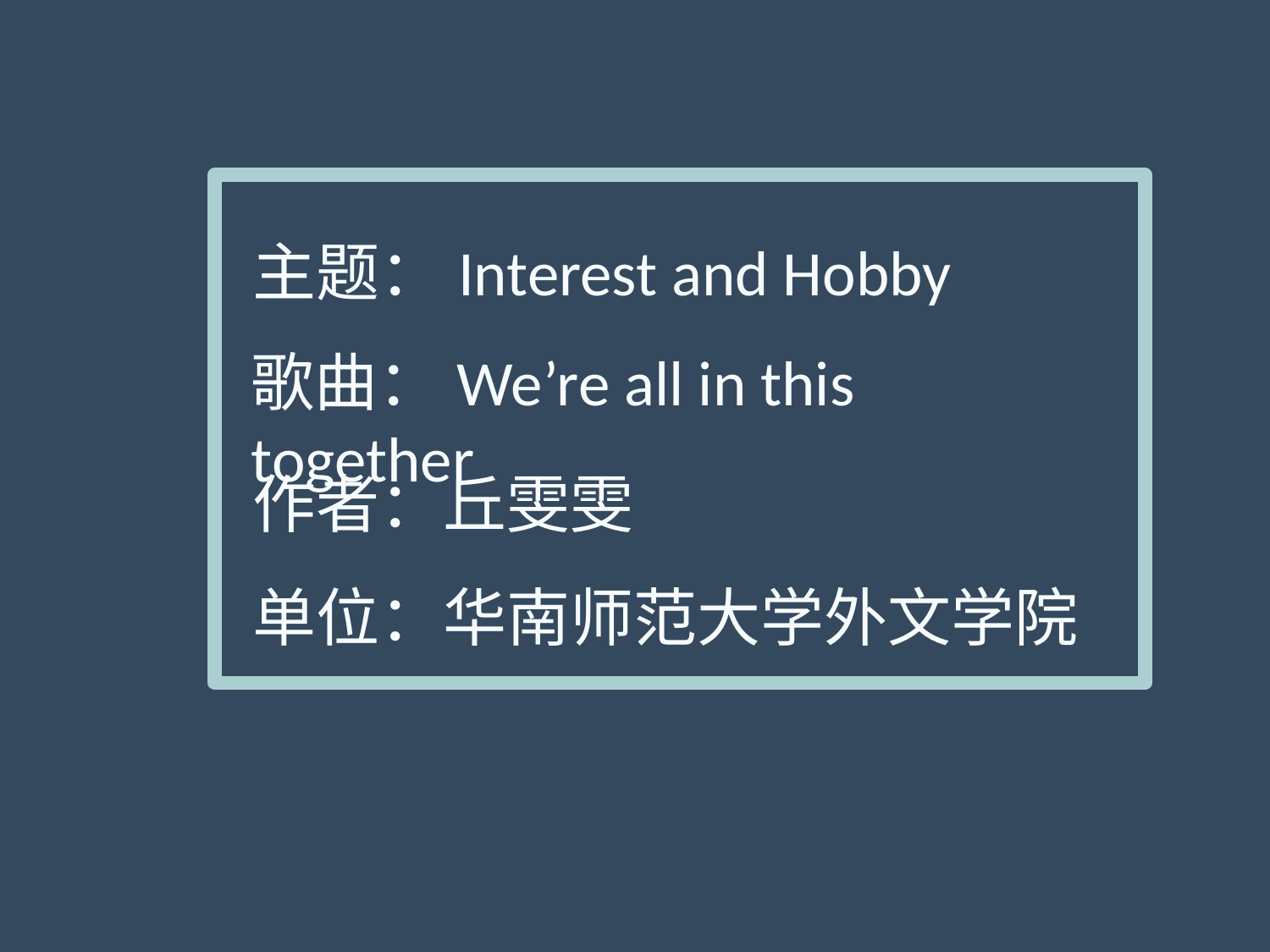

主题：Interest and Hobby
歌曲：We’re all in this together

作者：丘雯雯

单位：华南师范大学外文学院